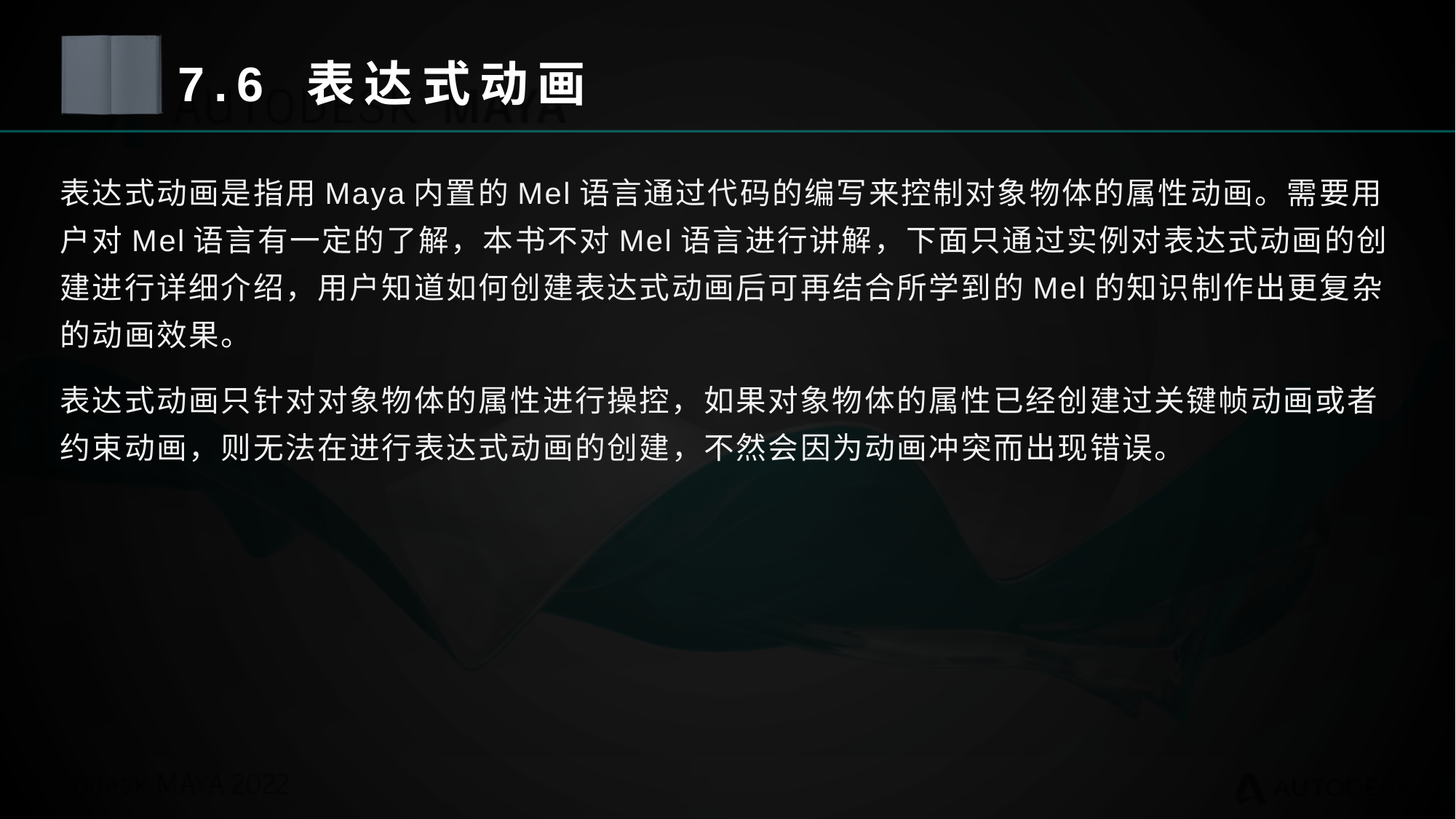

7.6 表达式动画
表达式动画是指用Maya内置的Mel语言通过代码的编写来控制对象物体的属性动画。需要用户对Mel语言有一定的了解，本书不对Mel语言进行讲解，下面只通过实例对表达式动画的创建进行详细介绍，用户知道如何创建表达式动画后可再结合所学到的Mel的知识制作出更复杂的动画效果。
表达式动画只针对对象物体的属性进行操控，如果对象物体的属性已经创建过关键帧动画或者约束动画，则无法在进行表达式动画的创建，不然会因为动画冲突而出现错误。